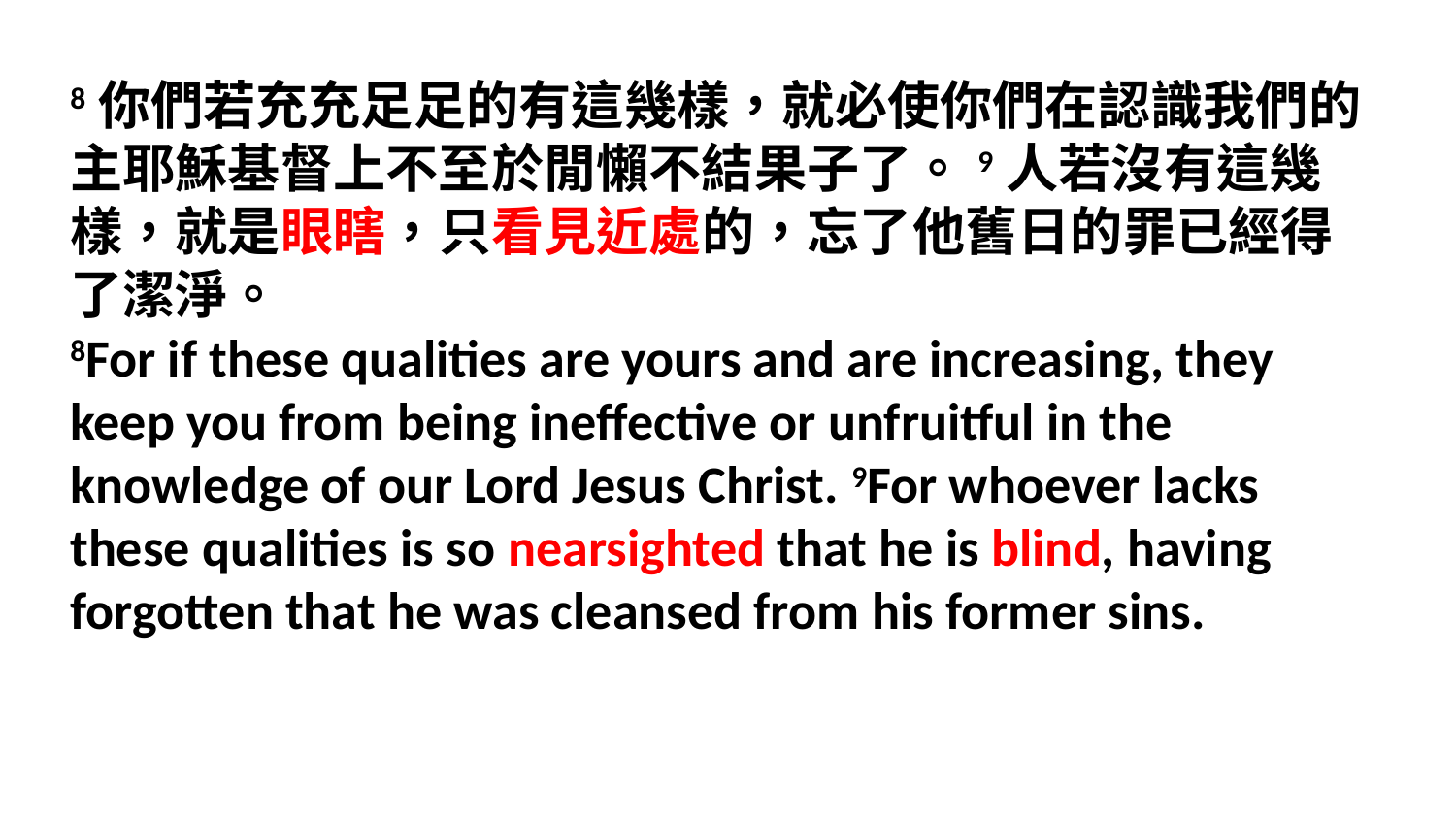

8你們若充充足足的有這幾樣，就必使你們在認識我們的主耶穌基督上不至於閒懶不結果子了。9人若沒有這幾樣，就是眼瞎，只看見近處的，忘了他舊日的罪已經得了潔淨。
8For if these qualities are yours and are increasing, they keep you from being ineffective or unfruitful in the knowledge of our Lord Jesus Christ. 9For whoever lacks these qualities is so nearsighted that he is blind, having forgotten that he was cleansed from his former sins.